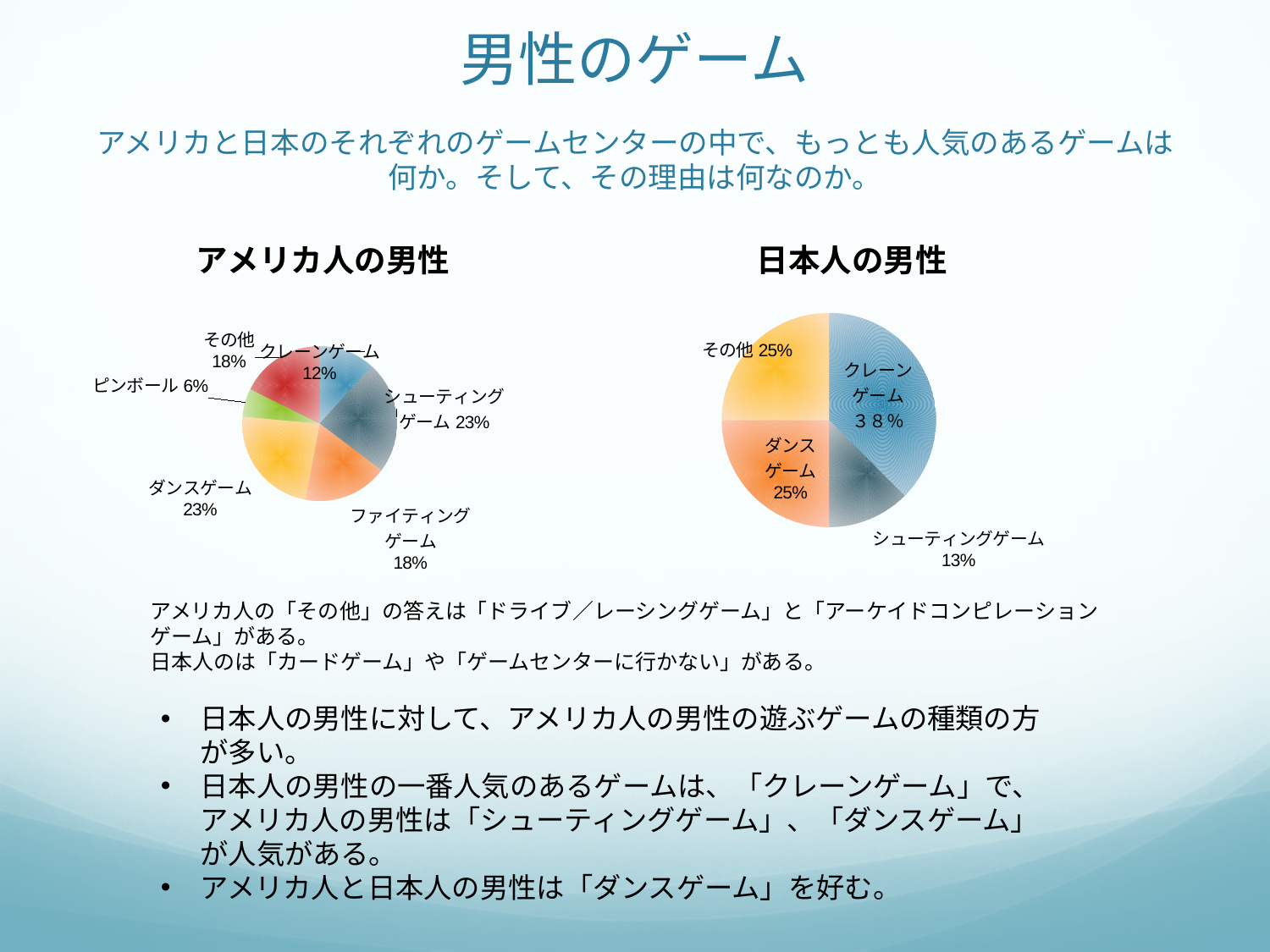

# 男性のゲーム アメリカと日本のそれぞれのゲームセンターの中で、もっとも人気のあるゲームは何か。そして、その理由は何なのか。

### Chart: アメリカ人の男性

| Category | American males |
|---|---|
| Crane games | 2.0 |
| Shooting games | 4.0 |
| Fighting games | 3.0 |
| Dance games | 4.0 |
| Pinball | 1.0 |
| Other | 3.0 |

### Chart: 日本人の男性

| Category | Japanese males |
|---|---|
| Crane games | 3.0 |
| Shooting games | 1.0 |
| Dance games | 2.0 |
| Other | 2.0 |
アメリカ人の「その他」の答えは「ドライブ／レーシングゲーム」と「アーケイドコンピレーションゲーム」がある。
日本人のは「カードゲーム」や「ゲームセンターに行かない」がある。
日本人の男性に対して、アメリカ人の男性の遊ぶゲームの種類の方が多い。
日本人の男性の一番人気のあるゲームは、「クレーンゲーム」で、 アメリカ人の男性は「シューティングゲーム」、「ダンスゲーム」が人気がある。
アメリカ人と日本人の男性は「ダンスゲーム」を好む。